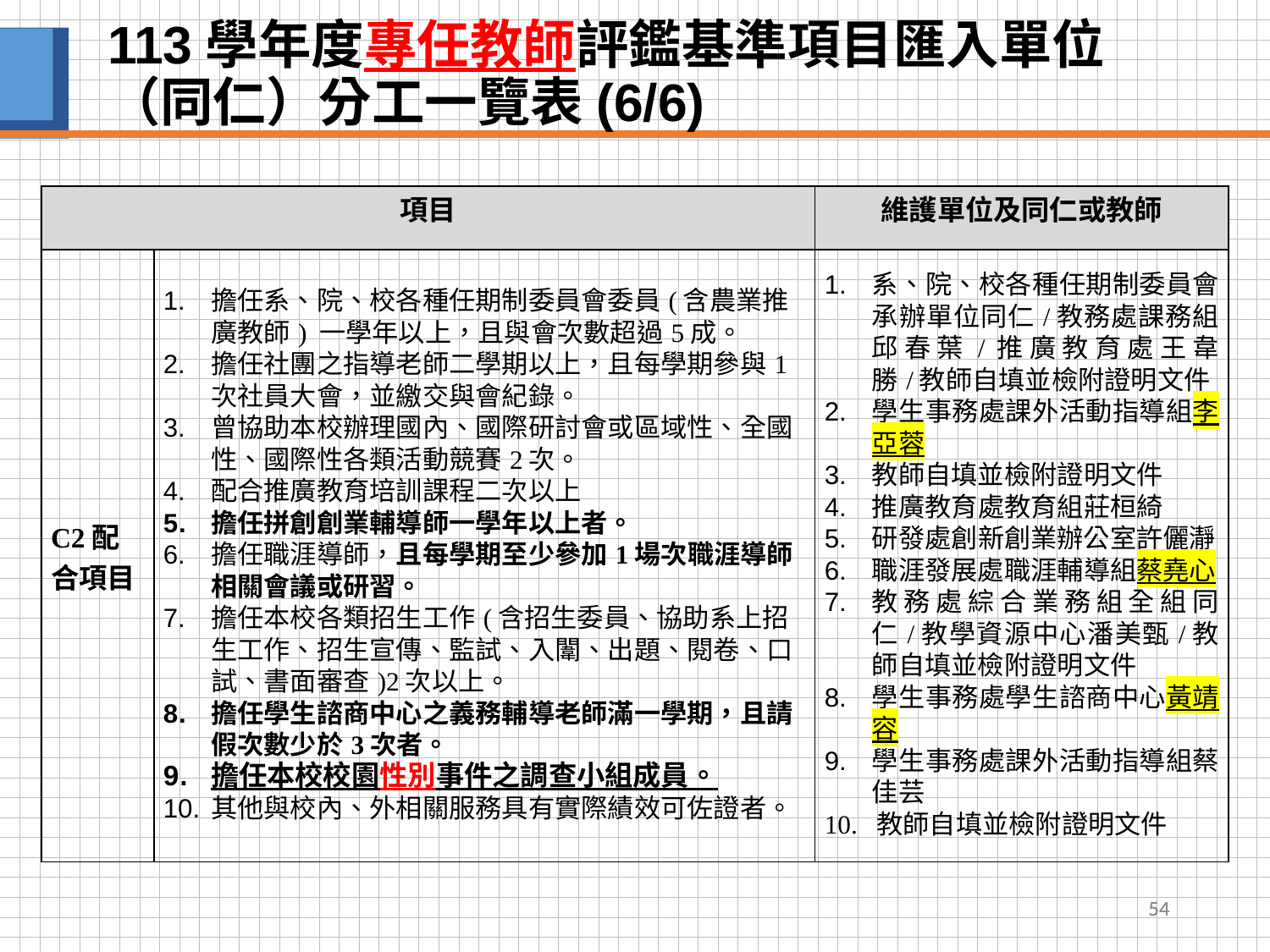

# 113學年度專任教師評鑑基準項目匯入單位（同仁）分工一覽表(6/6)
| 項目 |  | 維護單位及同仁或教師 |
| --- | --- | --- |
| C2配合項目 | 擔任系、院、校各種任期制委員會委員(含農業推廣教師) 一學年以上，且與會次數超過5成。 擔任社團之指導老師二學期以上，且每學期參與1次社員大會，並繳交與會紀錄。 曾協助本校辦理國內、國際研討會或區域性、全國性、國際性各類活動競賽2次。 配合推廣教育培訓課程二次以上 擔任拼創創業輔導師一學年以上者。 擔任職涯導師，且每學期至少參加1場次職涯導師相關會議或研習。 擔任本校各類招生工作(含招生委員、協助系上招生工作、招生宣傳、監試、入闈、出題、閱卷、口試、書面審查)2次以上。 擔任學生諮商中心之義務輔導老師滿一學期，且請假次數少於3次者。 擔任本校校園性別事件之調查小組成員。 其他與校內、外相關服務具有實際績效可佐證者。 | 系、院、校各種任期制委員會承辦單位同仁/教務處課務組邱春葉/推廣教育處王韋勝/教師自填並檢附證明文件 學生事務處課外活動指導組李亞蓉 教師自填並檢附證明文件 推廣教育處教育組莊桓綺 研發處創新創業辦公室許儷瀞 職涯發展處職涯輔導組蔡堯心 教務處綜合業務組全組同仁/教學資源中心潘美甄/教師自填並檢附證明文件 學生事務處學生諮商中心黃靖容 學生事務處課外活動指導組蔡佳芸 10. 教師自填並檢附證明文件 |
54